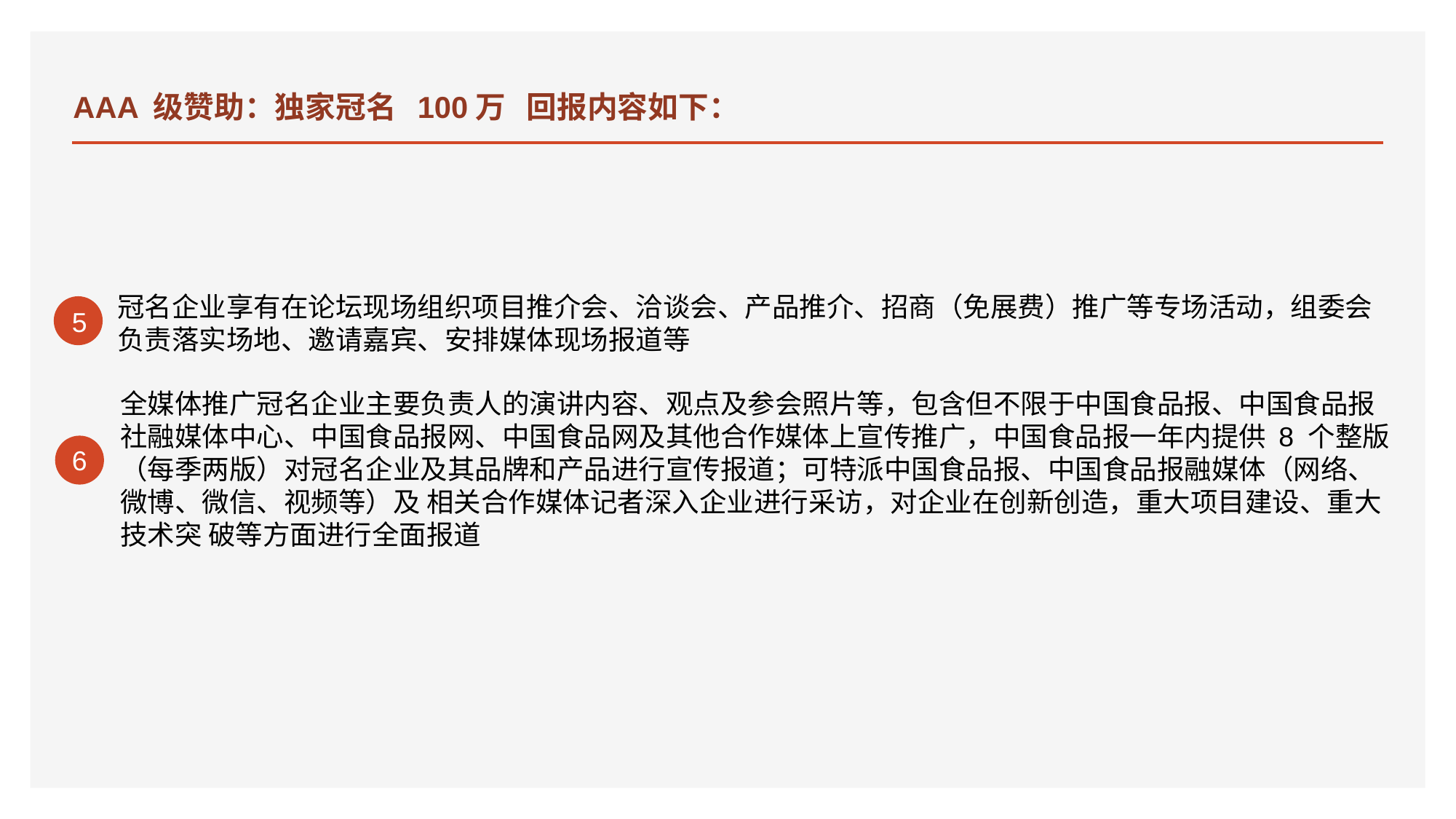

# AAA 级赞助：独家冠名  100万   回报内容如下：
冠名企业享有在论坛现场组织项目推介会、洽谈会、产品推介、招商（免展费）推广等专场活动，组委会负责落实场地、邀请嘉宾、安排媒体现场报道等

5
全媒体推广冠名企业主要负责人的演讲内容、观点及参会照片等，包含但不限于中国食品报、中国食品报社融媒体中心、中国食品报网、中国食品网及其他合作媒体上宣传推广，中国食品报一年内提供 8 个整版（每季两版）对冠名企业及其品牌和产品进行宣传报道；可特派中国食品报、中国食品报融媒体（网络、微博、微信、视频等）及 相关合作媒体记者深入企业进行采访，对企业在创新创造，重大项目建设、重大技术突 破等方面进行全面报道

6